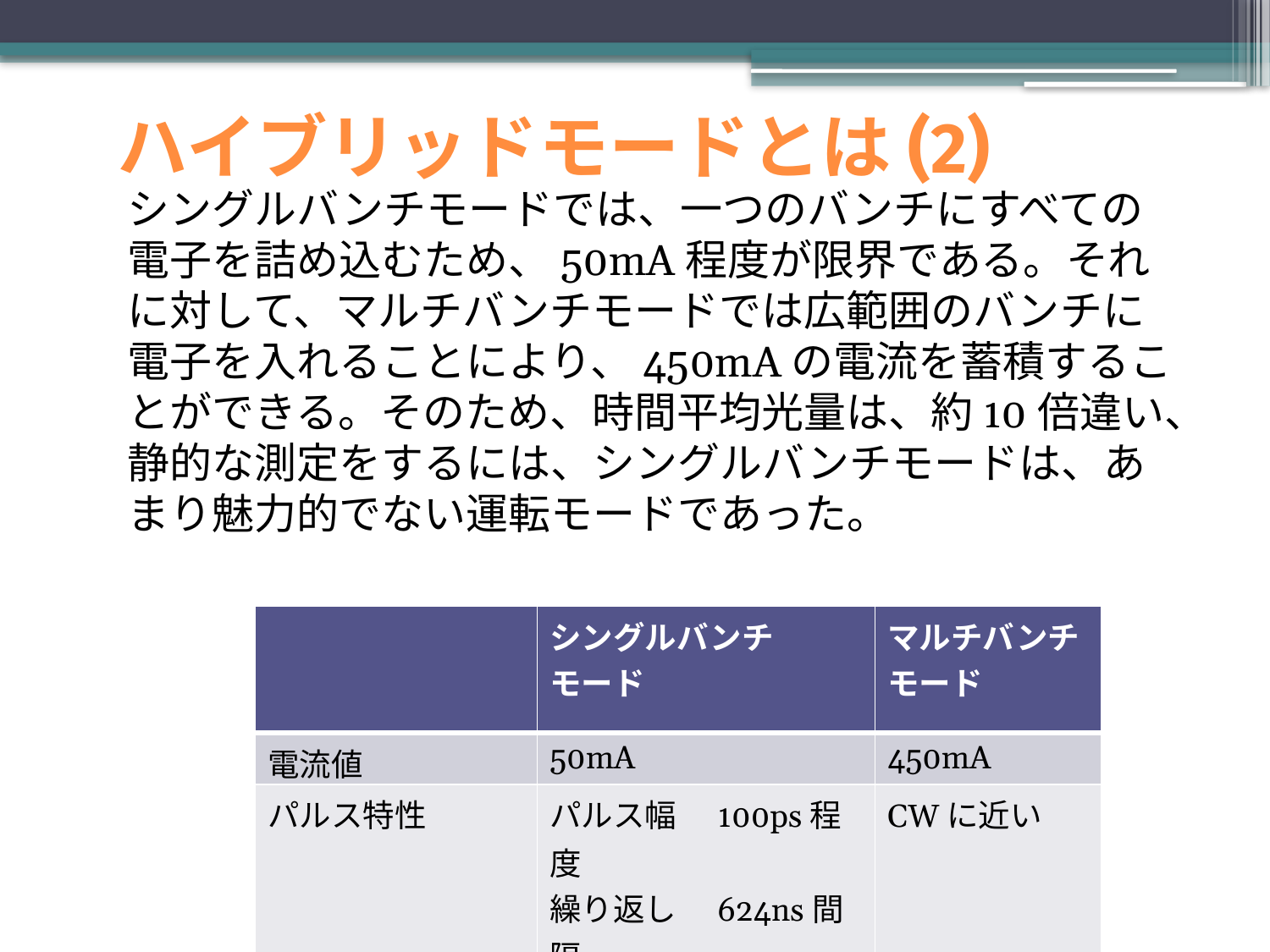

ハイブリッドモードとは(2)
シングルバンチモードでは、一つのバンチにすべての電子を詰め込むため、50mA程度が限界である。それに対して、マルチバンチモードでは広範囲のバンチに電子を入れることにより、450mAの電流を蓄積することができる。そのため、時間平均光量は、約10倍違い、静的な測定をするには、シングルバンチモードは、あまり魅力的でない運転モードであった。

|  | シングルバンチ モード | マルチバンチ モード |
| --- | --- | --- |
| 電流値 | 50mA | 450mA |
| パルス特性 | パルス幅　100ps程度 繰り返し　624ns間隔 　　　　　(1.6MHz) | CWに近い |